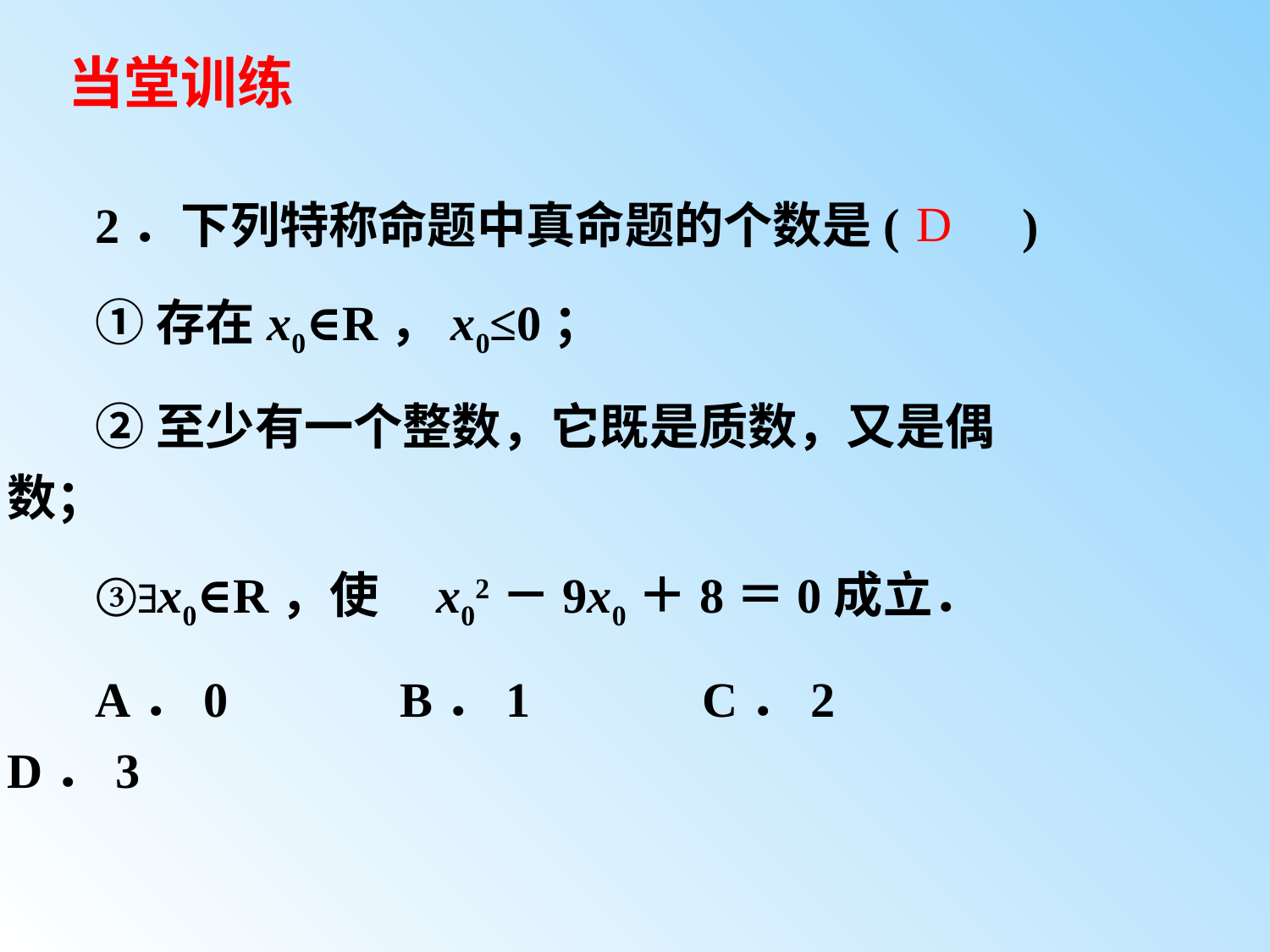

# 当堂训练
2．下列特称命题中真命题的个数是(　　)
①存在x0∈R，x0≤0；
②至少有一个整数，它既是质数，又是偶数；
③∃x0∈R，使    x02－9x0＋8＝0成立．
A．0　　　B．1　　　C．2　　　D．3
D